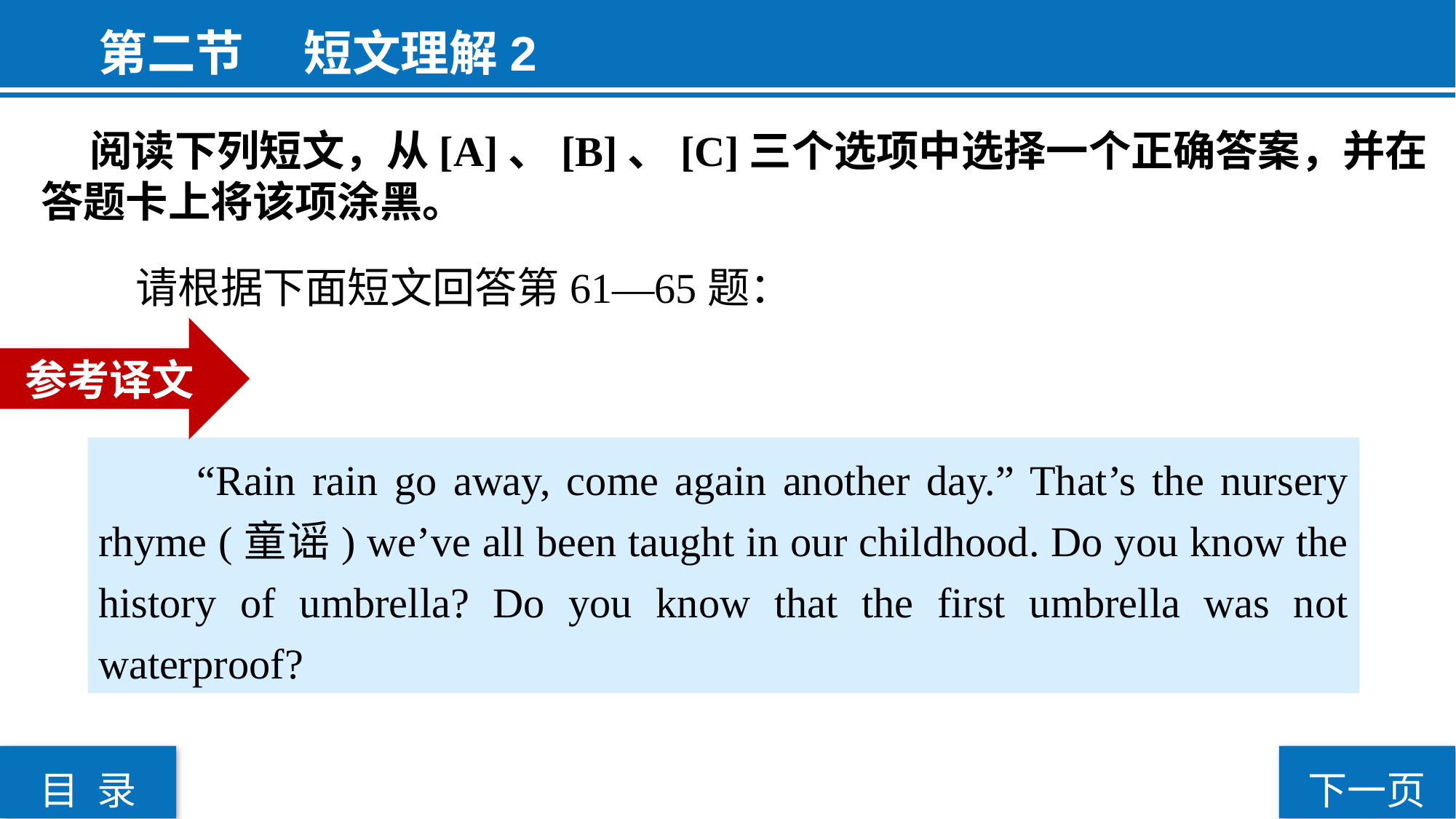

第二节  短文理解2
    阅读下列短文，从[A]、[B]、[C]三个选项中选择一个正确答案，并在答题卡上将该项涂黑。
    请根据下面短文回答第61—65题：
参考译文
      “Rain rain go away, come again another day.” That’s the nursery rhyme (童谣) we’ve all been taught in our childhood. Do you know the history of umbrella? Do you know that the first umbrella was not waterproof?